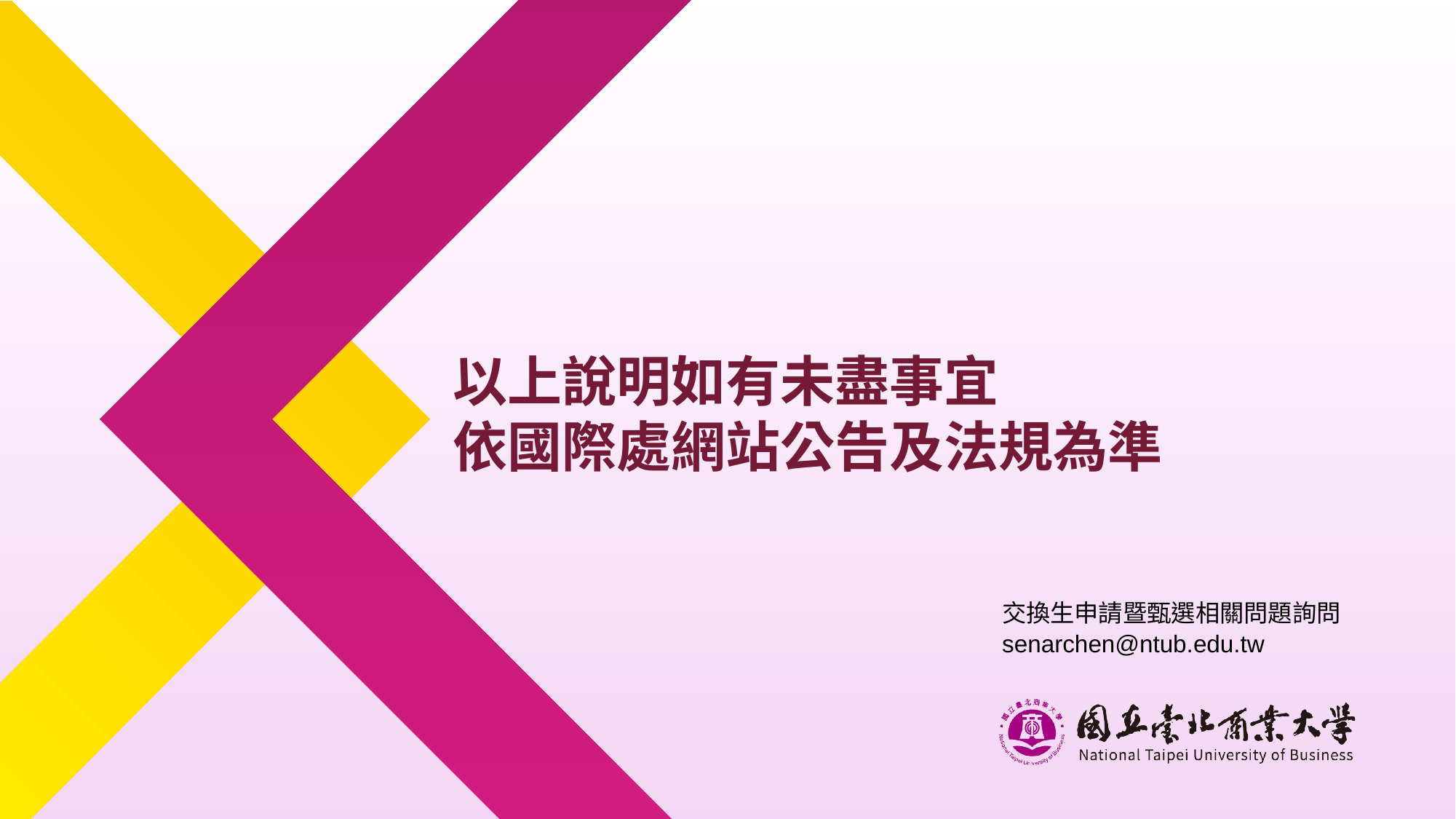

# 以上說明如有未盡事宜 依國際處網站公告及法規為準
交換生申請暨甄選相關問題詢問
senarchen@ntub.edu.tw